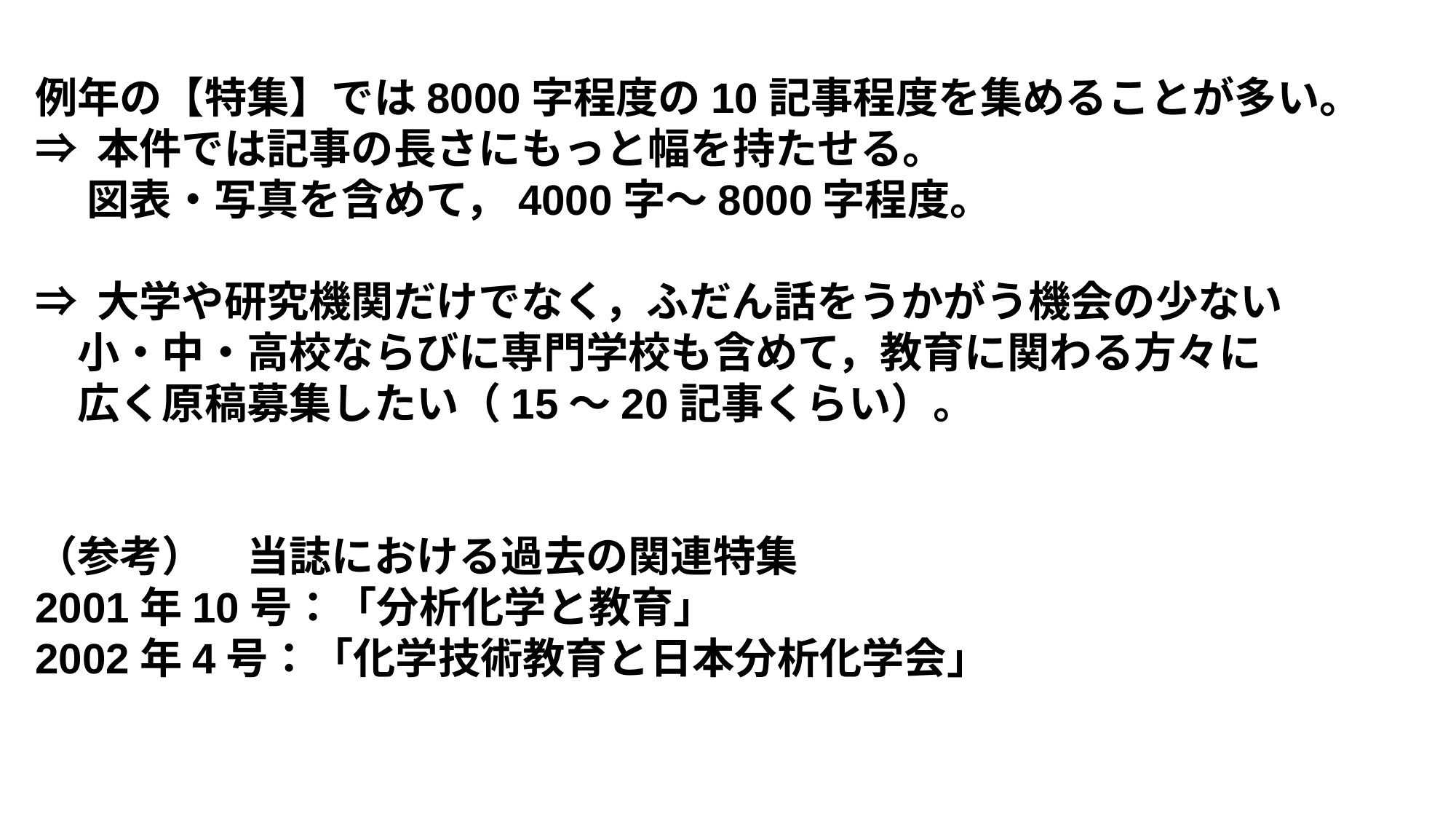

例年の【特集】では8000字程度の10記事程度を集めることが多い。
⇒ 本件では記事の長さにもっと幅を持たせる。
　 図表・写真を含めて，4000字～8000字程度。

⇒ 大学や研究機関だけでなく，ふだん話をうかがう機会の少ない
　小・中・高校ならびに専門学校も含めて，教育に関わる方々に
　広く原稿募集したい（15～20記事くらい）。

（参考）　当誌における過去の関連特集
2001年10号：「分析化学と教育」
2002年4号：「化学技術教育と日本分析化学会」